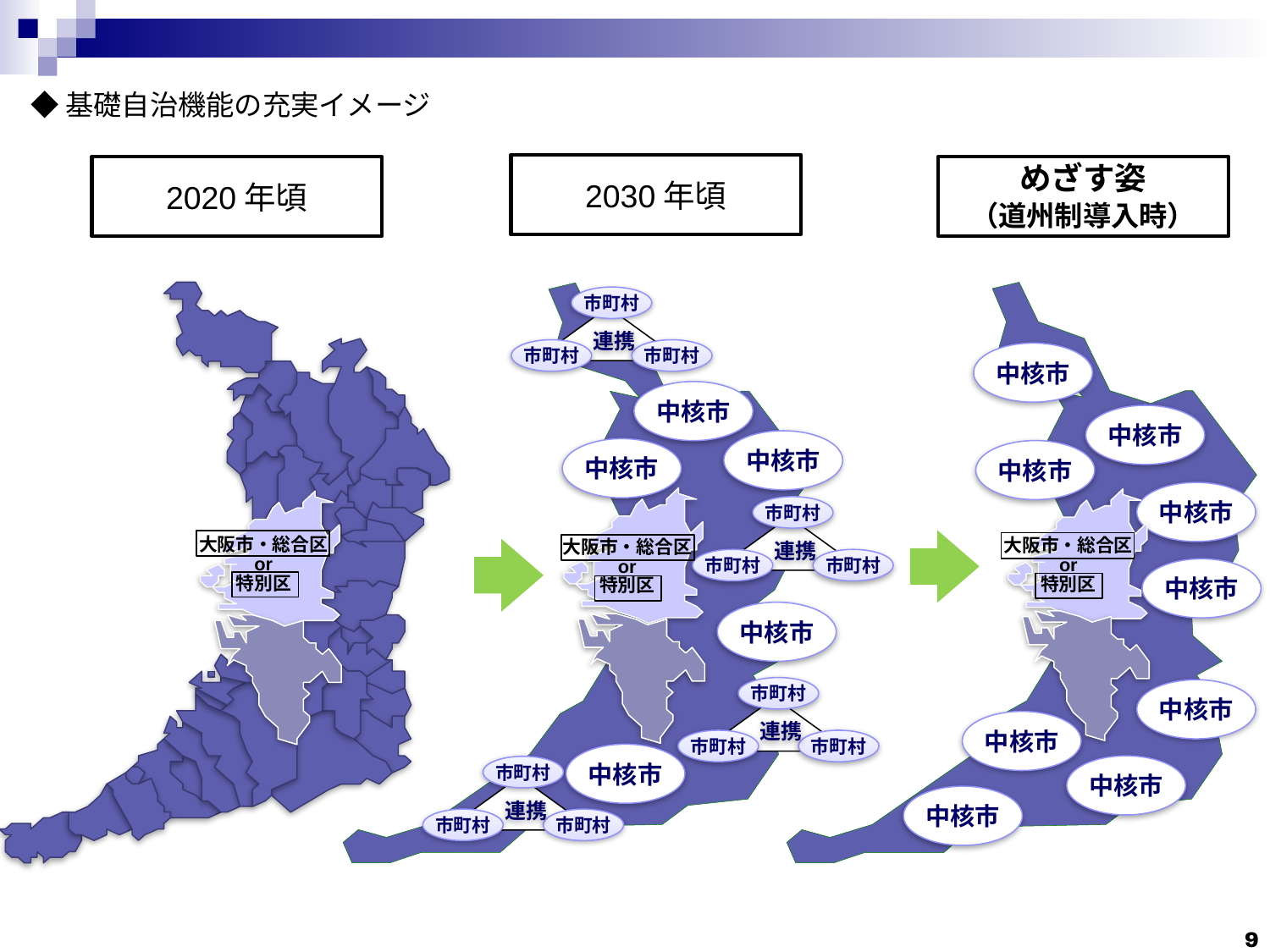

◆基礎自治機能の充実イメージ
2030年頃
2020年頃
めざす姿
（道州制導入時）
市町村

連携
市町村
市町村

中核市

中核市

中核市

中核市
中核市
中核市

中核市

市町村

連携
市町村
市町村

大阪市・総合区
or
特別区
大阪市・総合区
or
特別区
大阪市・総合区
or
特別区

中核市

中核市

市町村

連携
市町村
市町村
中核市

中核市

中核市
市町村

連携
市町村
市町村

中核市

中核市

9